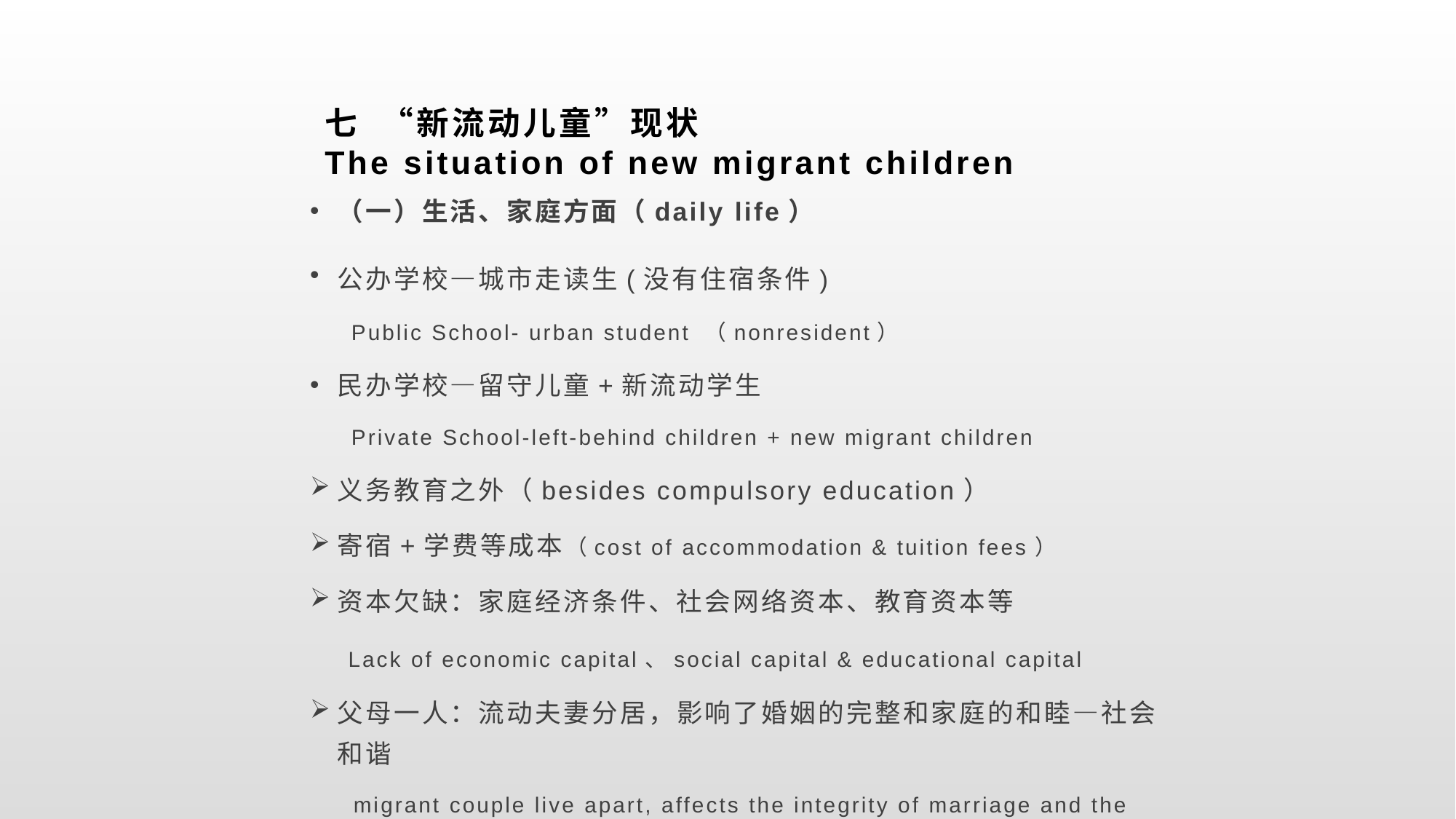

# 七  “新流动儿童”现状 The situation of new migrant children
（一）生活、家庭方面（daily life）
公办学校—城市走读生(没有住宿条件)
     Public School- urban student （nonresident）
民办学校—留守儿童+新流动学生
     Private School-left-behind children + new migrant children
义务教育之外（besides compulsory education）
寄宿+学费等成本（cost of accommodation & tuition fees）
资本欠缺：家庭经济条件、社会网络资本、教育资本等
    Lack of economic capital、social capital & educational capital
父母一人：流动夫妻分居，影响了婚姻的完整和家庭的和睦—社会和谐
migrant couple live apart, affects the integrity of marriage and the harmony family - social
祖父母：社会需要照顾的两类人相互照应
亲戚:缺少感情交流和家庭教育Lack of emotional communication and family education